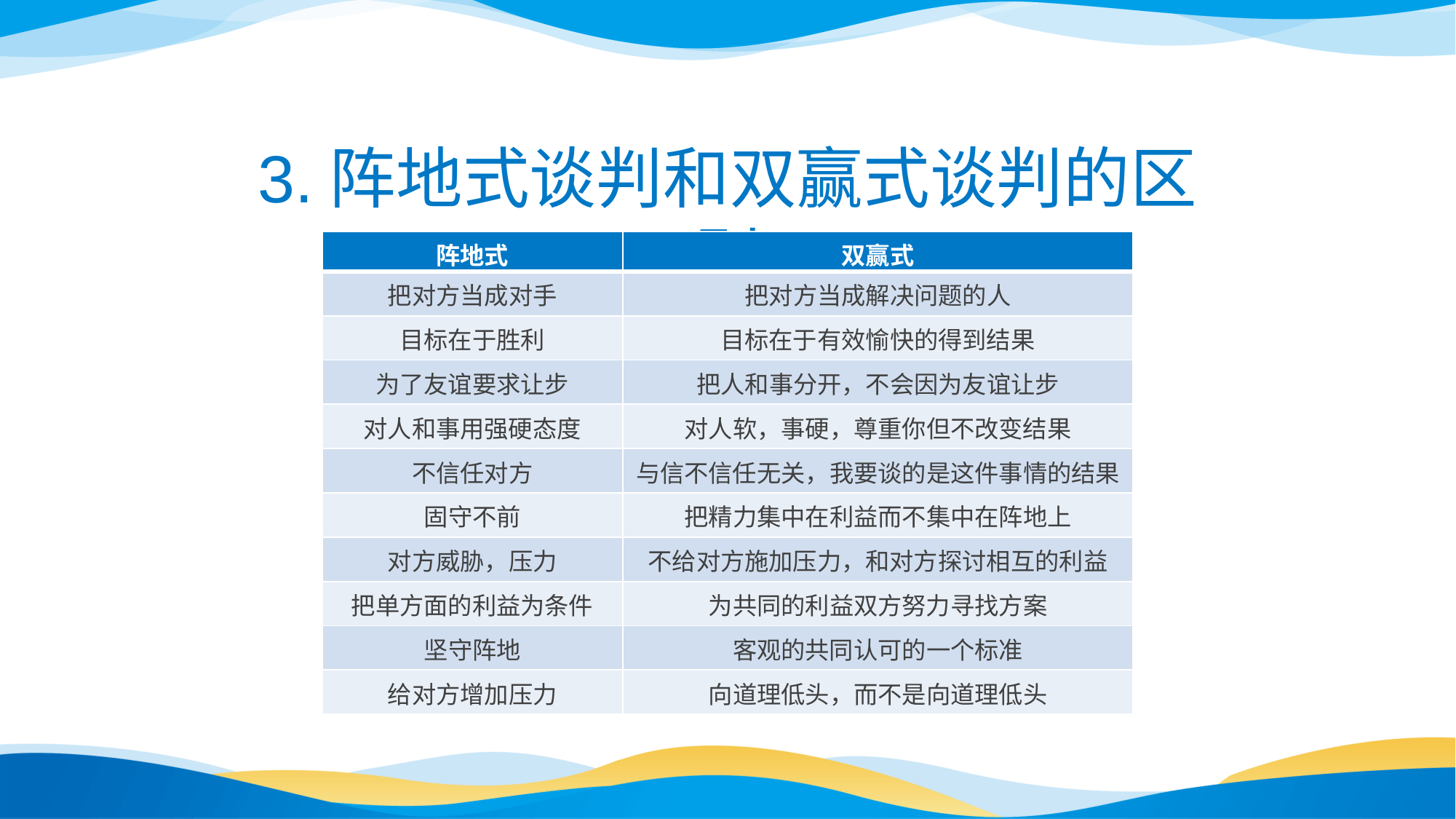

3.阵地式谈判和双赢式谈判的区别
| 阵地式 | 双赢式 |
| --- | --- |
| 把对方当成对手 | 把对方当成解决问题的人 |
| 目标在于胜利 | 目标在于有效愉快的得到结果 |
| 为了友谊要求让步 | 把人和事分开，不会因为友谊让步 |
| 对人和事用强硬态度 | 对人软，事硬，尊重你但不改变结果 |
| 不信任对方 | 与信不信任无关，我要谈的是这件事情的结果 |
| 固守不前 | 把精力集中在利益而不集中在阵地上 |
| 对方威胁，压力 | 不给对方施加压力，和对方探讨相互的利益 |
| 把单方面的利益为条件 | 为共同的利益双方努力寻找方案 |
| 坚守阵地 | 客观的共同认可的一个标准 |
| 给对方增加压力 | 向道理低头，而不是向道理低头 |